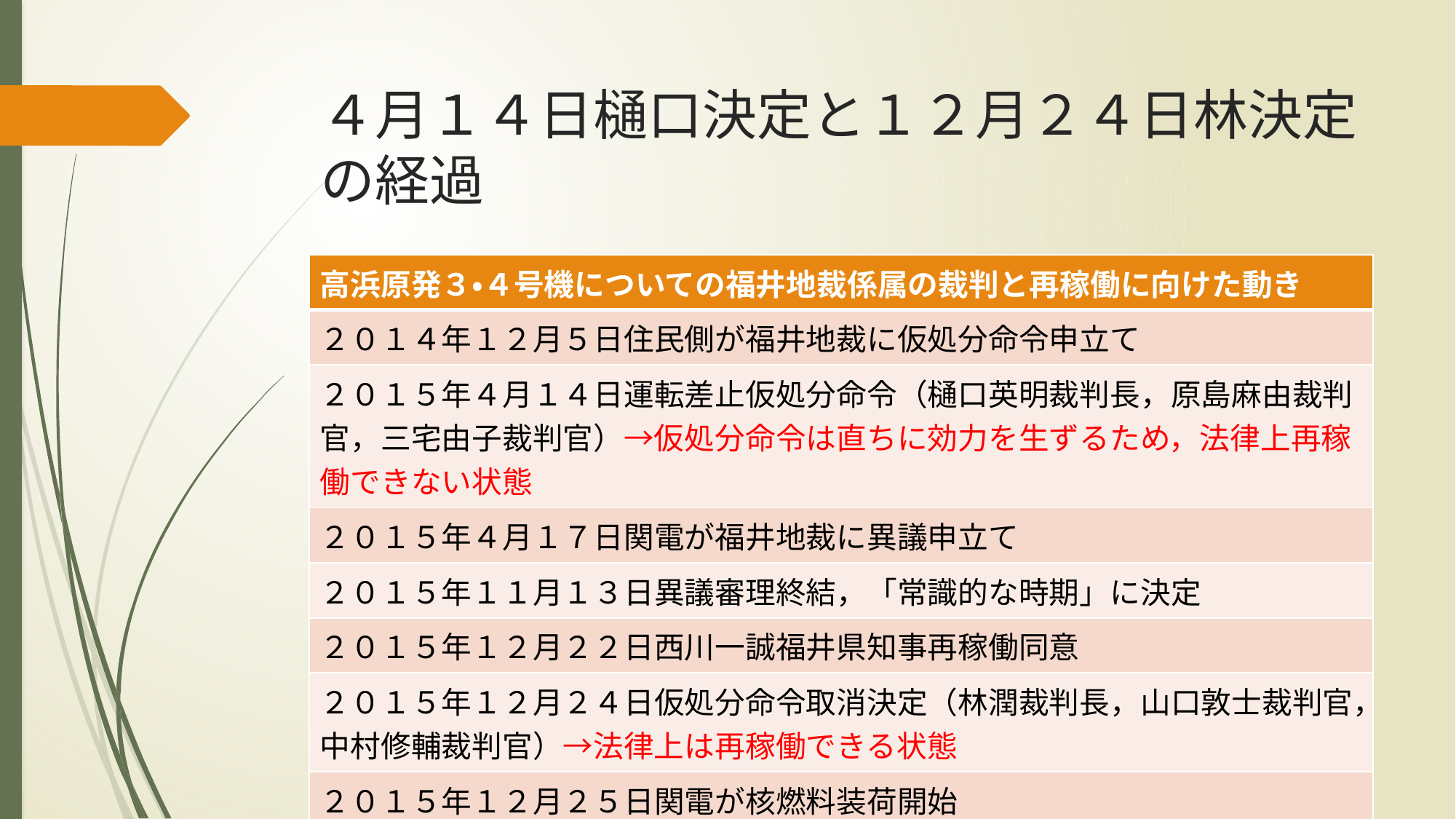

# ４月１４日樋口決定と１２月２４日林決定の経過
| 高浜原発３・４号機についての福井地裁係属の裁判と再稼働に向けた動き |
| --- |
| ２０１４年１２月５日住民側が福井地裁に仮処分命令申立て |
| ２０１５年４月１４日運転差止仮処分命令（樋口英明裁判長，原島麻由裁判官，三宅由子裁判官）→仮処分命令は直ちに効力を生ずるため，法律上再稼働できない状態 |
| ２０１５年４月１７日関電が福井地裁に異議申立て |
| ２０１５年１１月１３日異議審理終結，「常識的な時期」に決定 |
| ２０１５年１２月２２日西川一誠福井県知事再稼働同意 |
| ２０１５年１２月２４日仮処分命令取消決定（林潤裁判長，山口敦士裁判官，中村修輔裁判官）→法律上は再稼働できる状態 |
| ２０１５年１２月２５日関電が核燃料装荷開始 |
| ２０１６年１月６日住民側が名古屋高裁金沢支部に保全抗告 |